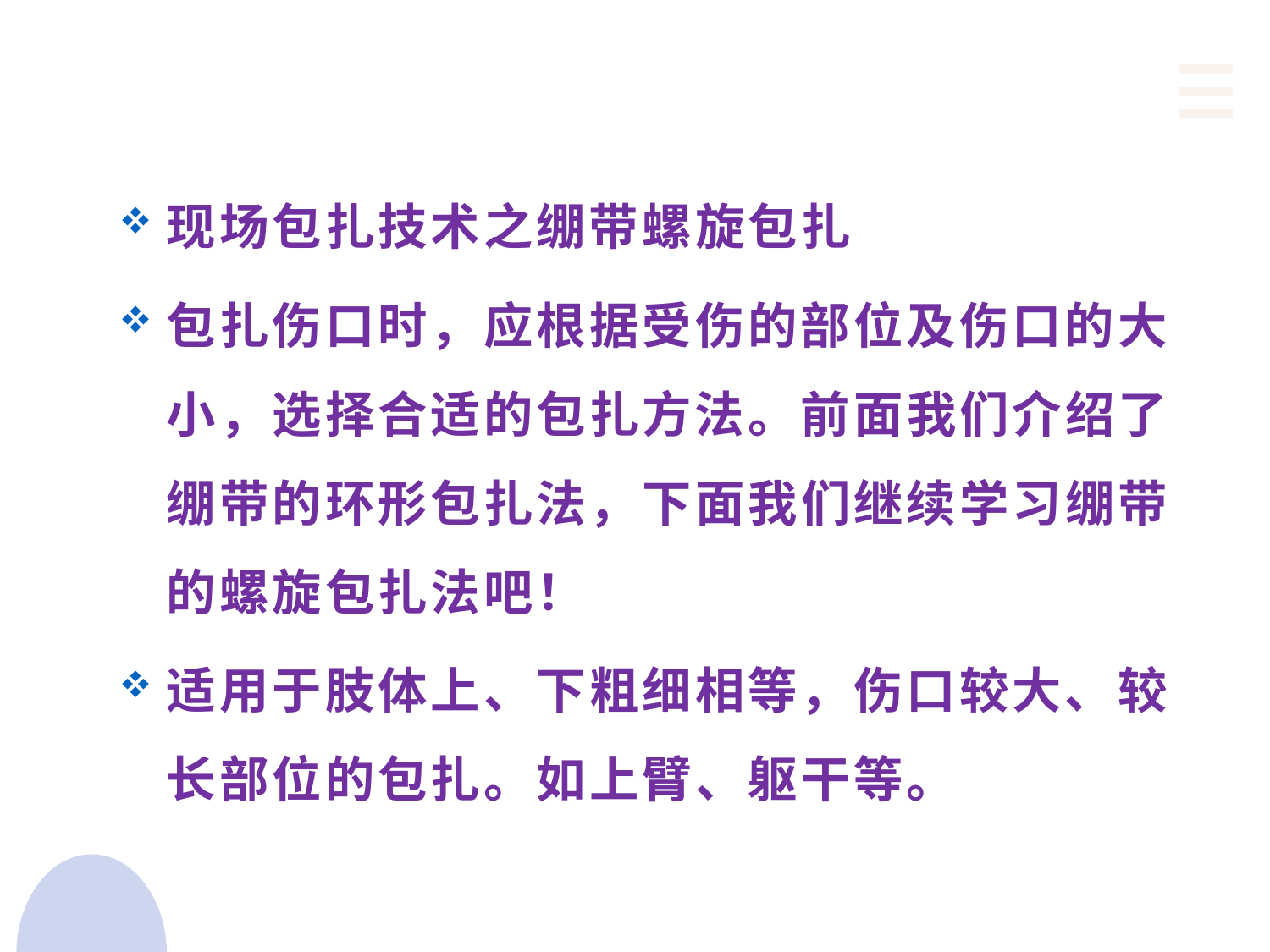

现场包扎技术之绷带螺旋包扎
包扎伤口时，应根据受伤的部位及伤口的大小，选择合适的包扎方法。前面我们介绍了绷带的环形包扎法，下面我们继续学习绷带的螺旋包扎法吧！
适用于肢体上、下粗细相等，伤口较大、较长部位的包扎。如上臂、躯干等。